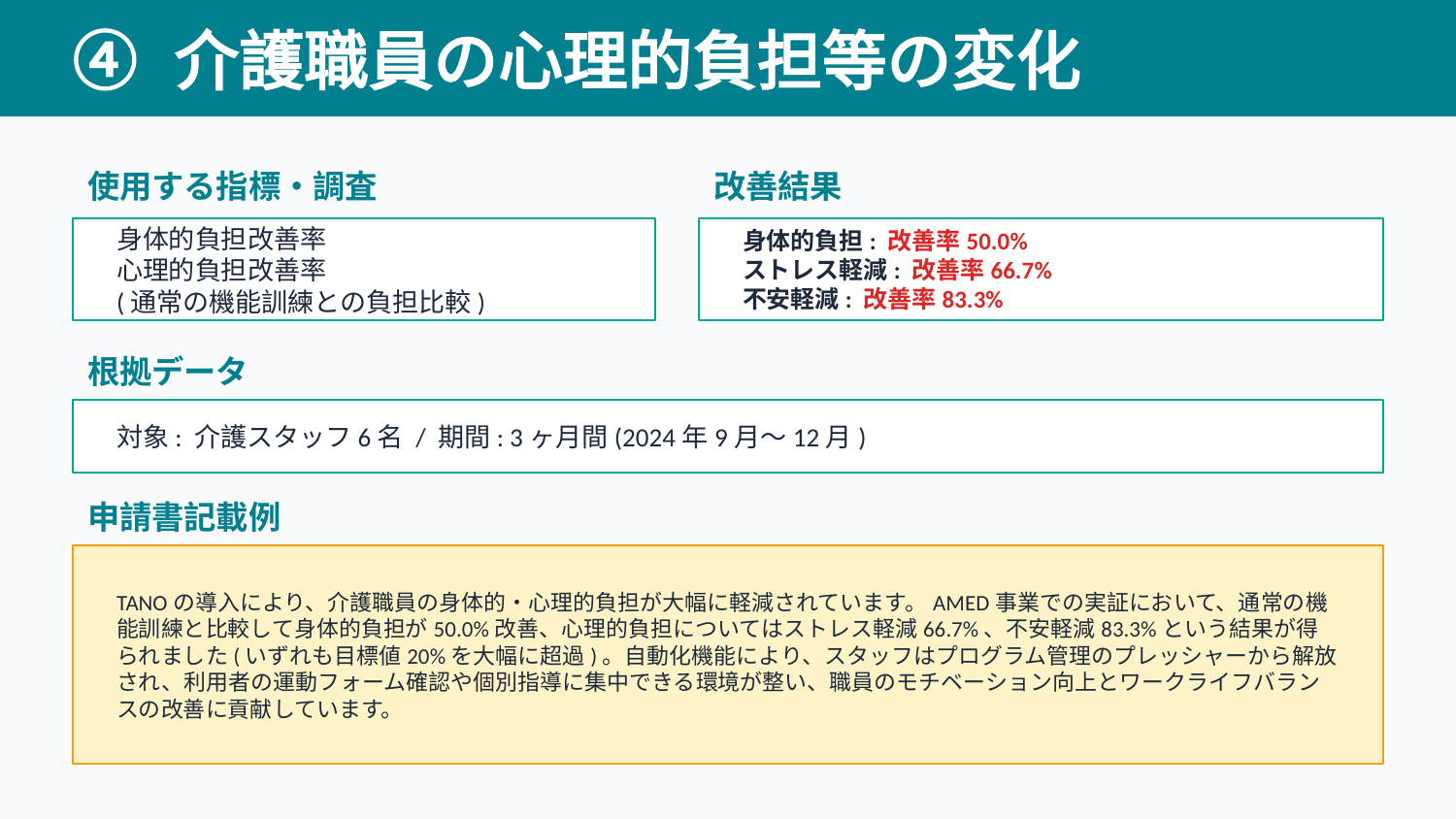

④ 介護職員の心理的負担等の変化
使用する指標・調査
改善結果

身体的負担改善率
心理的負担改善率
(通常の機能訓練との負担比較)
身体的負担: 改善率50.0%
ストレス軽減: 改善率66.7%
不安軽減: 改善率83.3%
根拠データ

対象: 介護スタッフ6名 / 期間: 3ヶ月間(2024年9月〜12月)
申請書記載例

TANOの導入により、介護職員の身体的・心理的負担が大幅に軽減されています。AMED事業での実証において、通常の機能訓練と比較して身体的負担が50.0%改善、心理的負担についてはストレス軽減66.7%、不安軽減83.3%という結果が得られました(いずれも目標値20%を大幅に超過)。自動化機能により、スタッフはプログラム管理のプレッシャーから解放され、利用者の運動フォーム確認や個別指導に集中できる環境が整い、職員のモチベーション向上とワークライフバランスの改善に貢献しています。